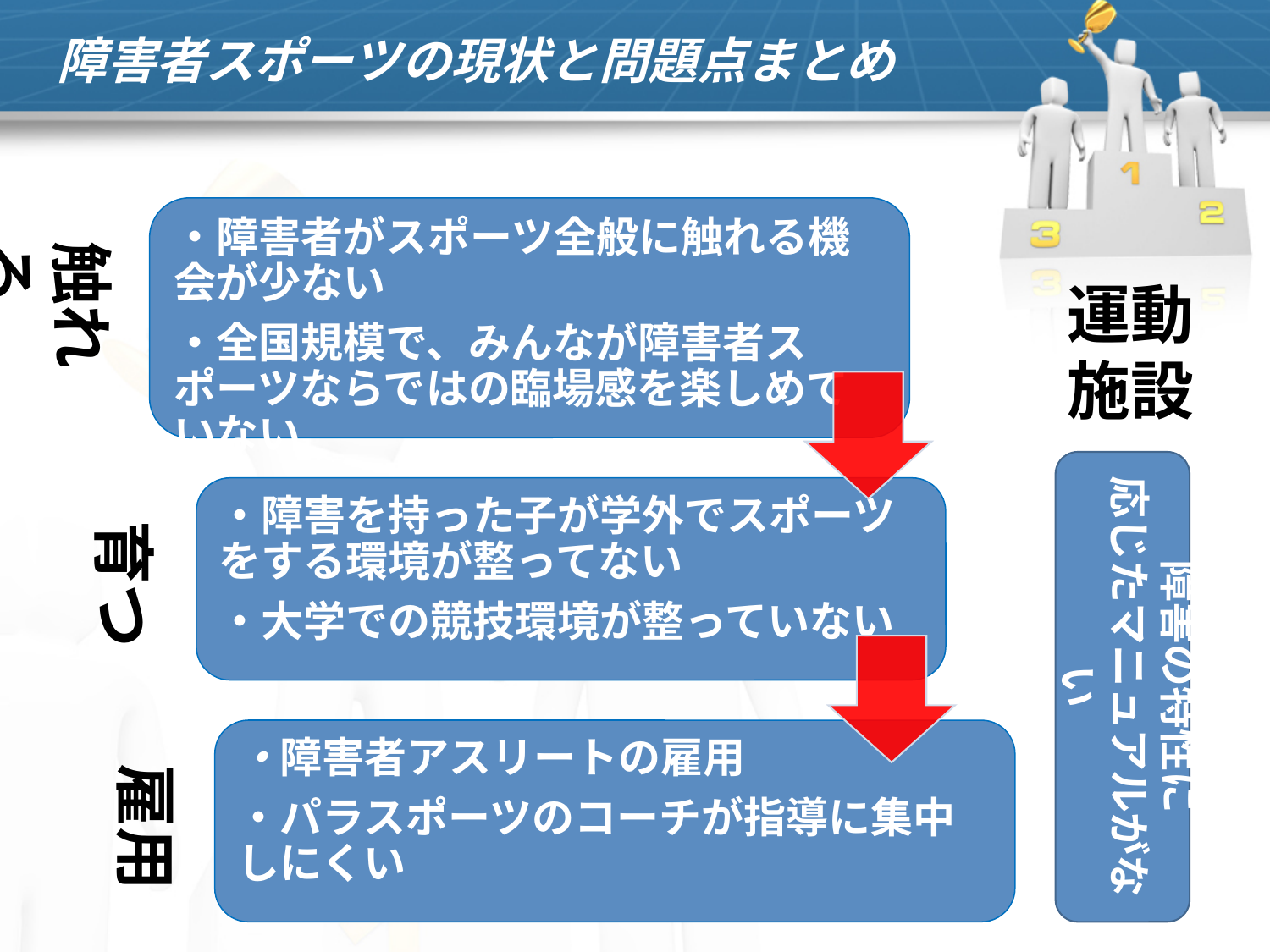

障害者スポーツの現状と問題点まとめ
・障害者がスポーツ全般に触れる機会が少ない
・全国規模で、みんなが障害者スポーツならではの臨場感を楽しめていない
触れる
運動施設

障害の特性に
応じたマニュアルがない

・障害を持った子が学外でスポーツをする環境が整ってない
・大学での競技環境が整っていない
育つ

・障害者アスリートの雇用
・パラスポーツのコーチが指導に集中しにくい
雇用